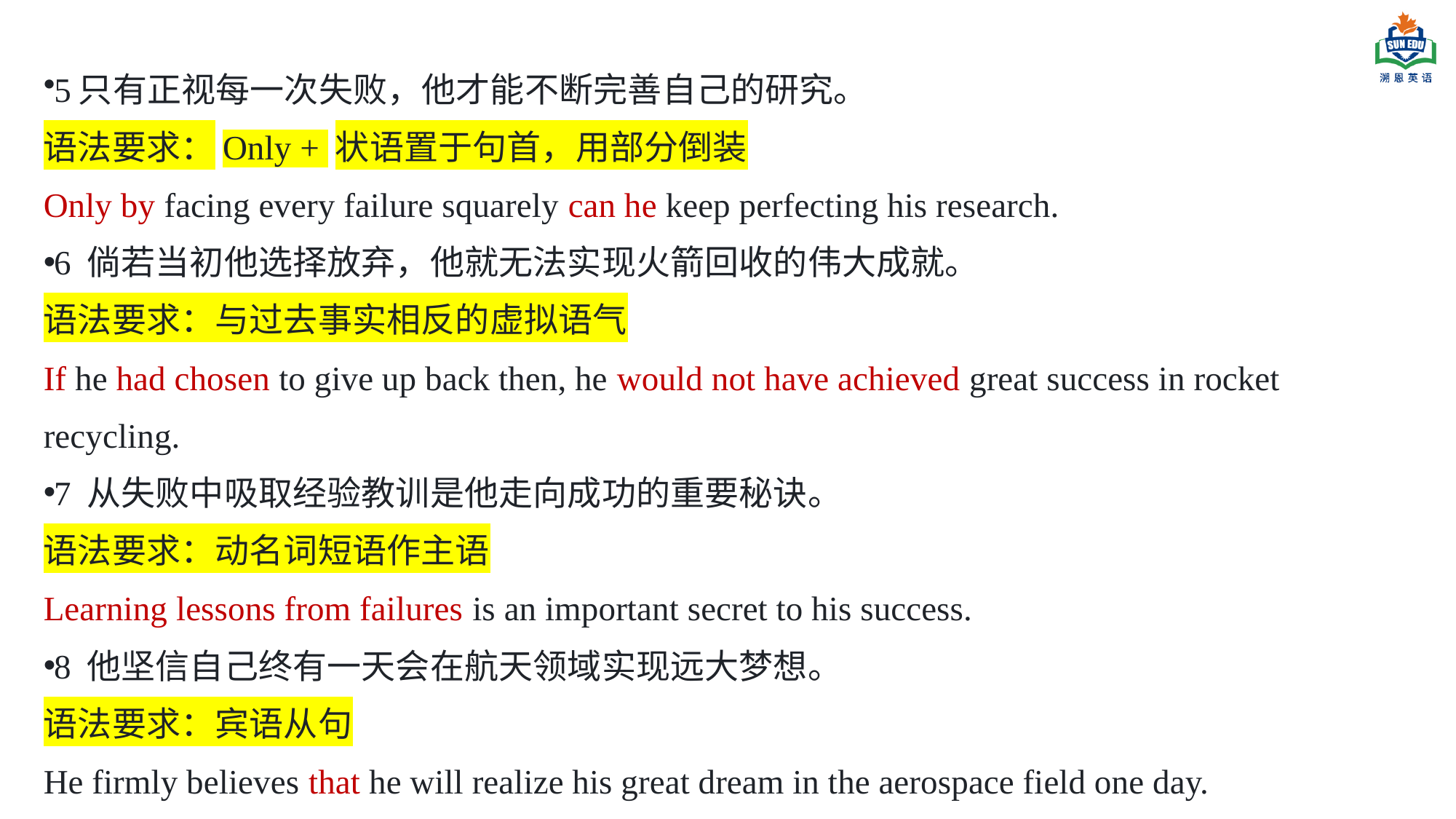

5只有正视每一次失败，他才能不断完善自己的研究。
语法要求：Only + 状语置于句首，用部分倒装
Only by facing every failure squarely can he keep perfecting his research.
6 倘若当初他选择放弃，他就无法实现火箭回收的伟大成就。
语法要求：与过去事实相反的虚拟语气
If he had chosen to give up back then, he would not have achieved great success in rocket recycling.
7 从失败中吸取经验教训是他走向成功的重要秘诀。
语法要求：动名词短语作主语
Learning lessons from failures is an important secret to his success.
8 他坚信自己终有一天会在航天领域实现远大梦想。
语法要求：宾语从句
He firmly believes that he will realize his great dream in the aerospace field one day.